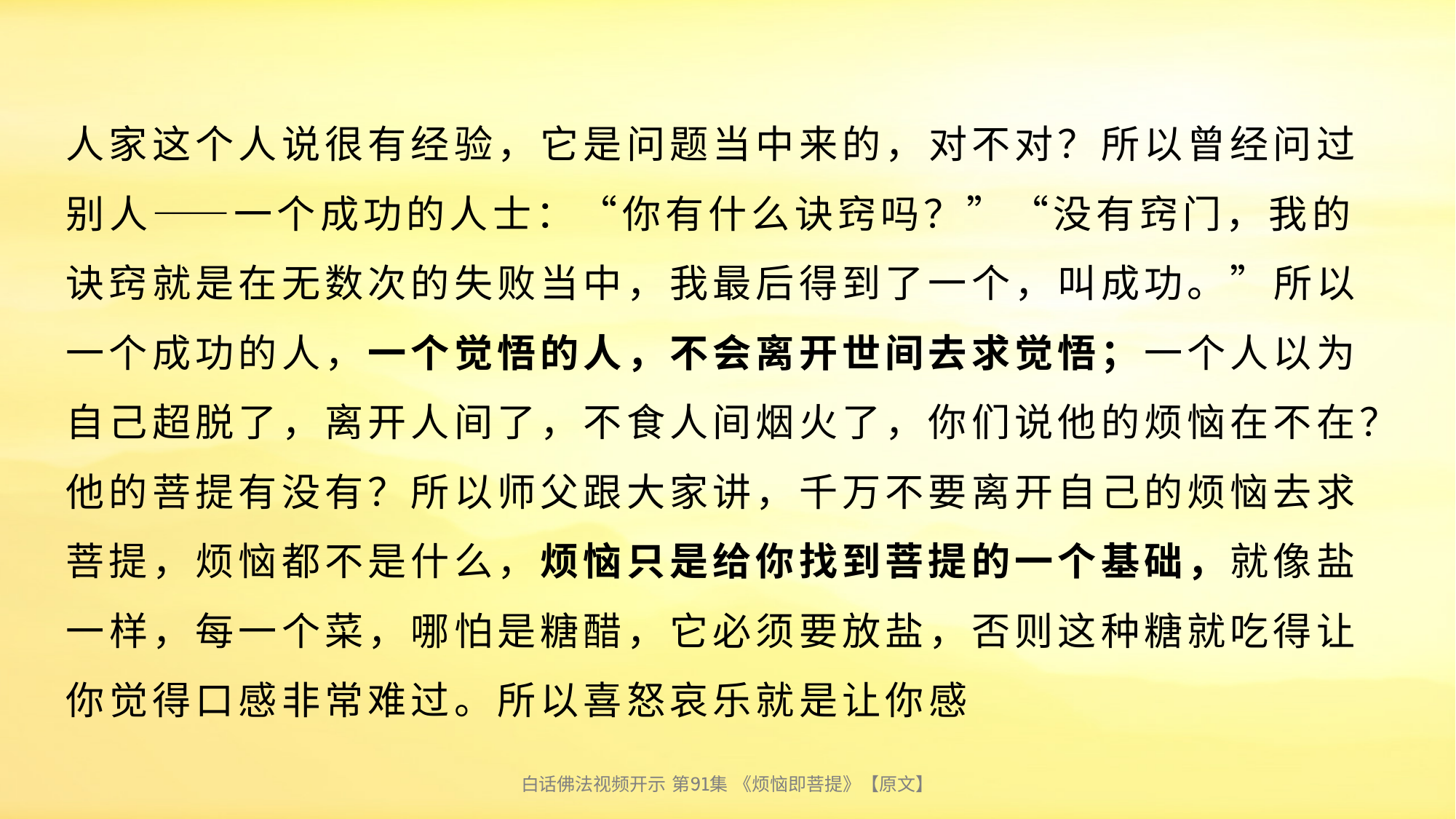

# 人家这个人说很有经验，它是问题当中来的，对不对？所以曾经问过别人——一个成功的人士：“你有什么诀窍吗？”“没有窍门，我的诀窍就是在无数次的失败当中，我最后得到了一个，叫成功。”所以一个成功的人，一个觉悟的人，不会离开世间去求觉悟；一个人以为自己超脱了，离开人间了，不食人间烟火了，你们说他的烦恼在不在？他的菩提有没有？所以师父跟大家讲，千万不要离开自己的烦恼去求菩提，烦恼都不是什么，烦恼只是给你找到菩提的一个基础，就像盐一样，每一个菜，哪怕是糖醋，它必须要放盐，否则这种糖就吃得让你觉得口感非常难过。所以喜怒哀乐就是让你感
白话佛法视频开示 第91集 《烦恼即菩提》【原文】